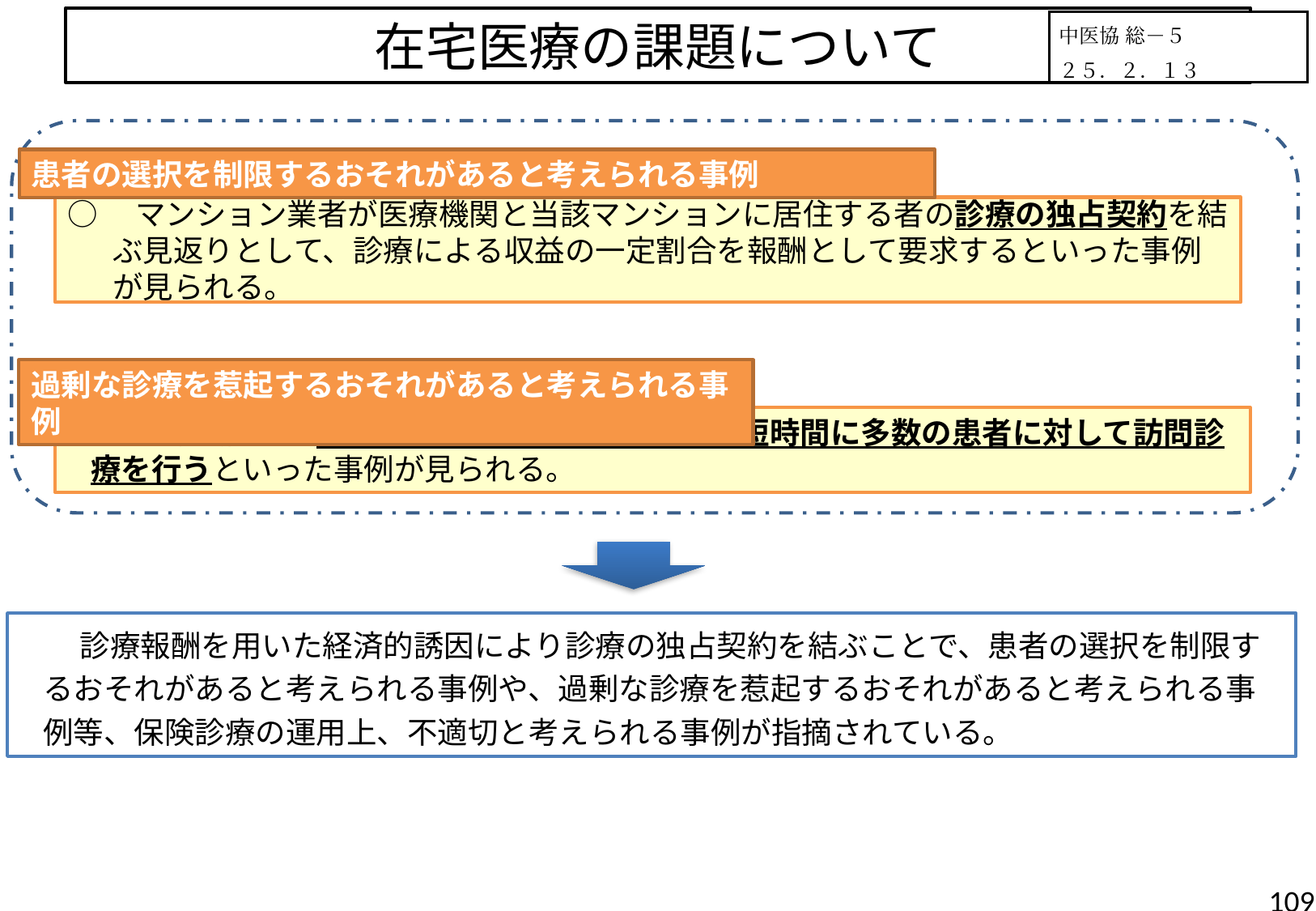

# 在宅医療の課題について
中医協 総－５
２５．２．１３

患者の選択を制限するおそれがあると考えられる事例
○　マンション業者が医療機関と当該マンションに居住する者の診療の独占契約を結ぶ見返りとして、診療による収益の一定割合を報酬として要求するといった事例が見られる。
過剰な診療を惹起するおそれがあると考えられる事例
○　医療機関が、特別の関係の施設等に対して、短時間に多数の患者に対して訪問診療を行うといった事例が見られる。

　　診療報酬を用いた経済的誘因により診療の独占契約を結ぶことで、患者の選択を制限するおそれがあると考えられる事例や、過剰な診療を惹起するおそれがあると考えられる事例等、保険診療の運用上、不適切と考えられる事例が指摘されている。
109